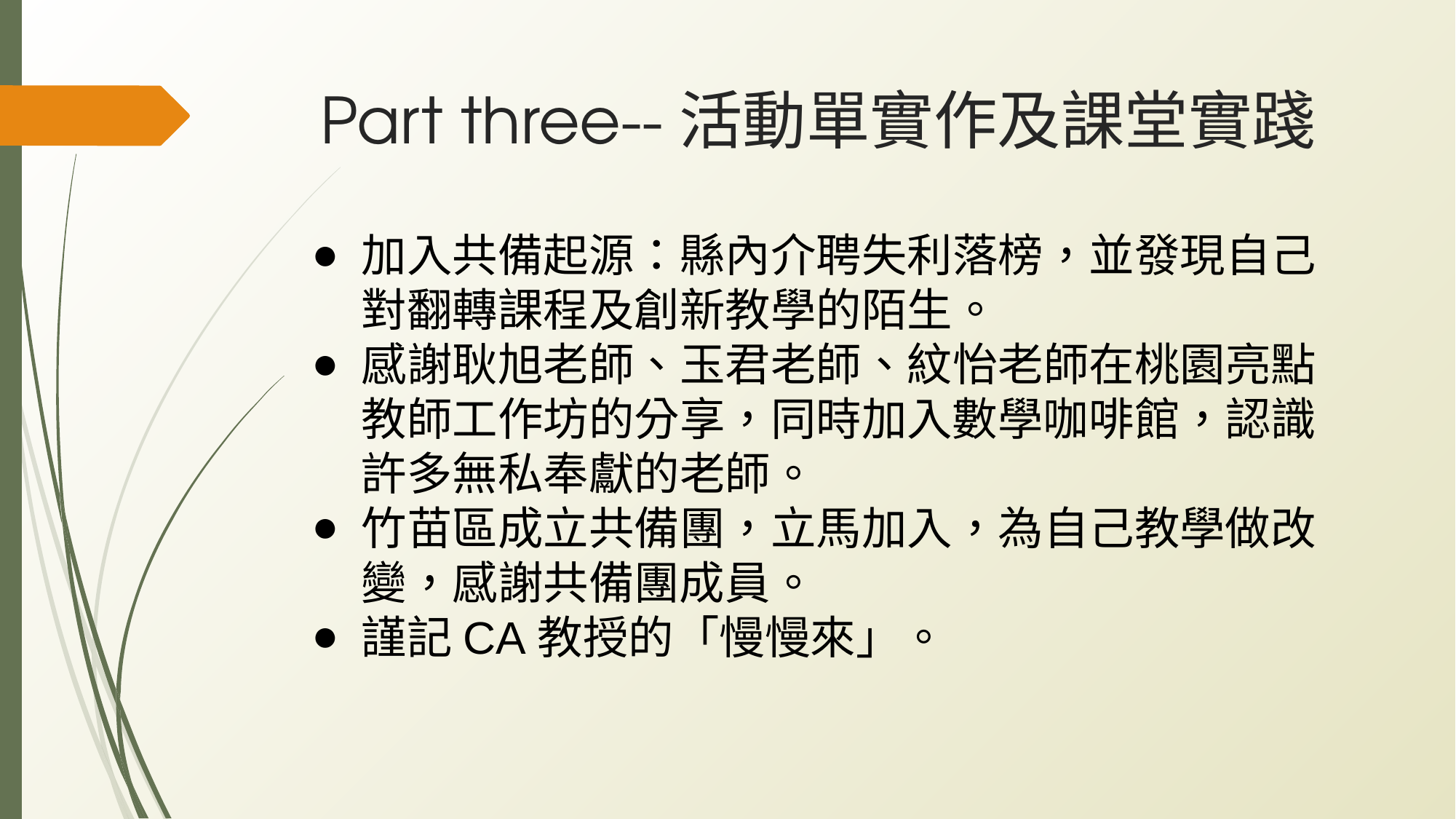

# Part three--活動單實作及課堂實踐
加入共備起源：縣內介聘失利落榜，並發現自己對翻轉課程及創新教學的陌生。
感謝耿旭老師、玉君老師、紋怡老師在桃園亮點教師工作坊的分享，同時加入數學咖啡館，認識許多無私奉獻的老師。
竹苗區成立共備團，立馬加入，為自己教學做改變，感謝共備團成員。
謹記CA教授的「慢慢來」。